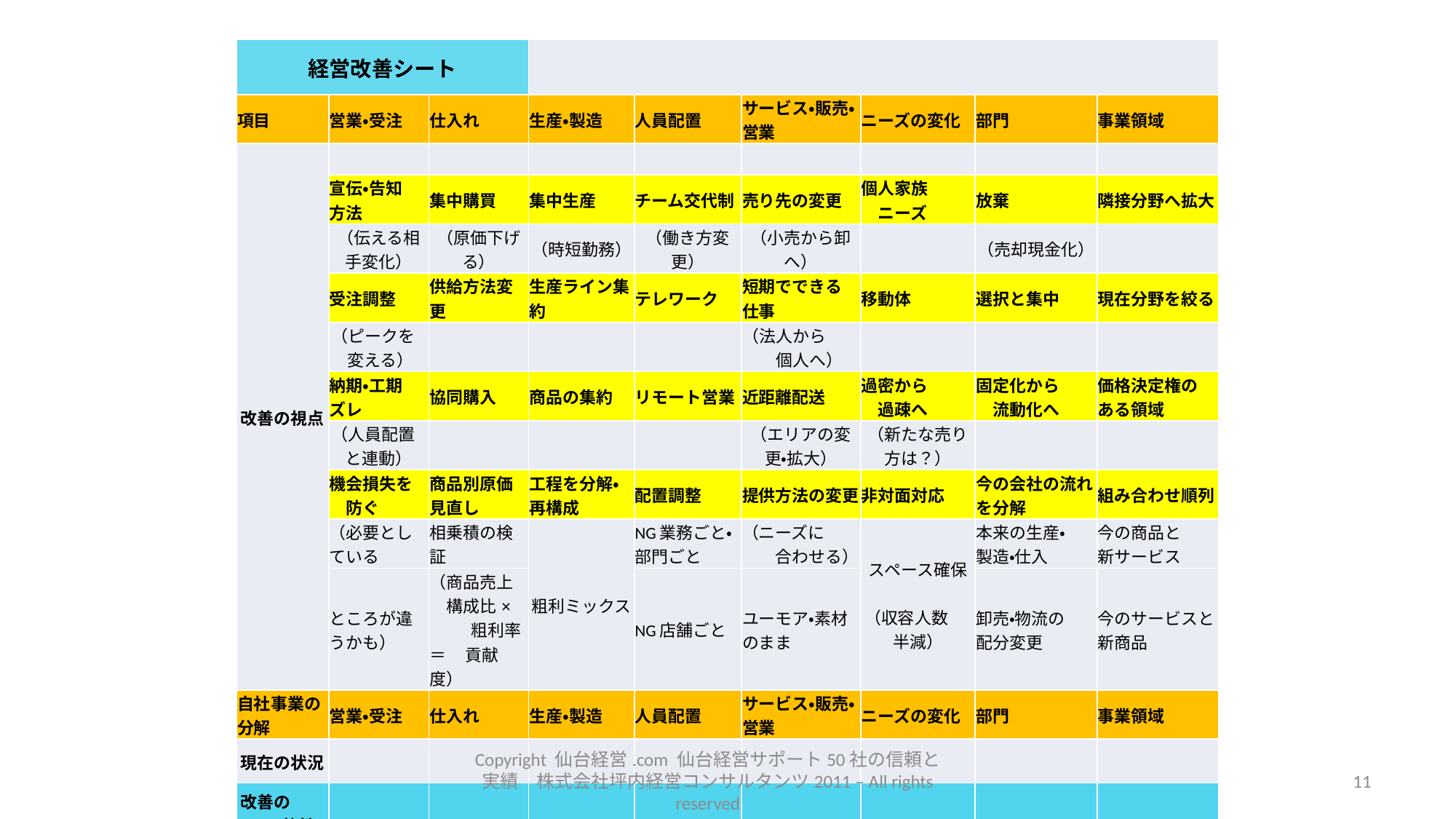

| 経営改善シート |  |  |  |  |  |  |  |  |
| --- | --- | --- | --- | --- | --- | --- | --- | --- |
| 項目 | 営業・受注 | 仕入れ | 生産・製造 | 人員配置 | サービス・販売・営業 | ニーズの変化 | 部門 | 事業領域 |
| 改善の視点 |  |  |  |  |  |  |  |  |
|  | 宣伝・告知　方法 | 集中購買 | 集中生産 | チーム交代制 | 売り先の変更 | 個人家族　　　ニーズ | 放棄 | 隣接分野へ拡大 |
|  | （伝える相手変化） | （原価下げる） | （時短勤務） | （働き方変更） | （小売から卸へ） |  | （売却現金化） |  |
|  | 受注調整 | 供給方法変更 | 生産ライン集約 | テレワーク | 短期でできる　仕事 | 移動体 | 選択と集中 | 現在分野を絞る |
|  | （ピークを 変える） |  |  |  | （法人から　　　個人へ） |  |  |  |
|  | 納期・工期　ズレ | 協同購入 | 商品の集約 | リモート営業 | 近距離配送 | 過密から　　　過疎へ | 固定化から　　　流動化へ | 価格決定権の　ある領域 |
|  | （人員配置 と連動） |  |  |  | （エリアの変更・拡大） | （新たな売り方は？） |  |  |
|  | 機会損失を　防ぐ | 商品別原価見直し | 工程を分解・再構成 | 配置調整 | 提供方法の変更 | 非対面対応 | 今の会社の流れを分解 | 組み合わせ順列 |
|  | （必要としている | 相乗積の検証 | 粗利ミックス | NG業務ごと・部門ごと | （ニーズに　　　　合わせる） | スペース確保　　　　　（収容人数 半減） | 本来の生産・ 製造・仕入 | 今の商品と 新サービス |
|  | ところが違うかも） | （商品売上　構成比× 粗利率＝ 貢献度） |  | NG店舗ごと | ユーモア・素材のまま |  | 卸売・物流の 配分変更 | 今のサービスと新商品 |
| 自社事業の分解 | 営業・受注 | 仕入れ | 生産・製造 | 人員配置 | サービス・販売・営業 | ニーズの変化 | 部門 | 事業領域 |
| 現在の状況 |  |  |  |  |  |  |  |  |
| 改善の　　　可能性 |  |  |  |  |  |  |  |  |
| 優先順位 |  |  |  |  |  |  |  |  |
Copyright 仙台経営.com 仙台経営サポート50社の信頼と実績　株式会社坪内経営コンサルタンツ2011 – All rights reserved
11